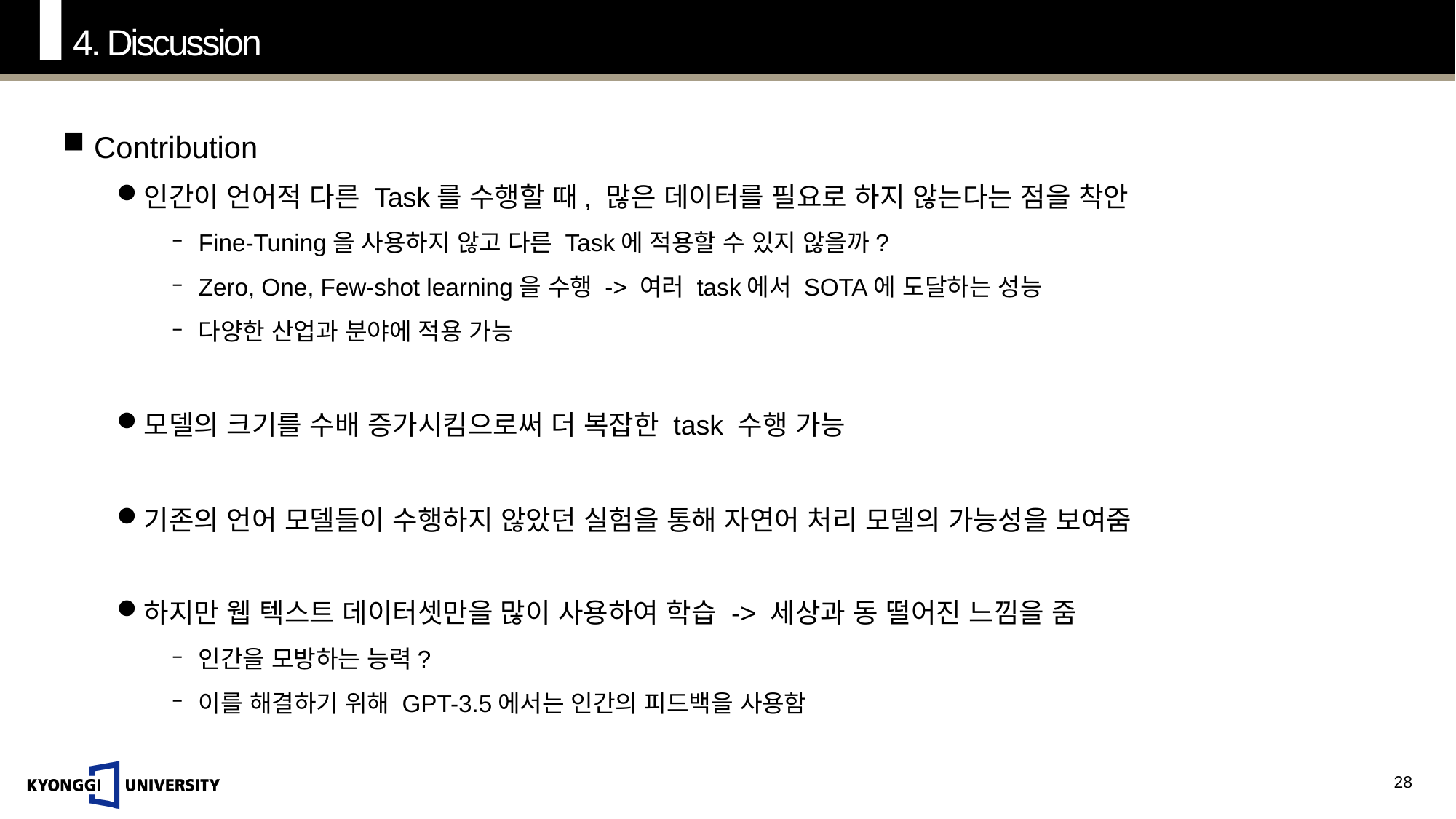

4. Discussion
Contribution
인간이 언어적 다른 Task를 수행할 때, 많은 데이터를 필요로 하지 않는다는 점을 착안
Fine-Tuning을 사용하지 않고 다른 Task에 적용할 수 있지 않을까?
Zero, One, Few-shot learning을 수행 -> 여러 task에서 SOTA에 도달하는 성능
다양한 산업과 분야에 적용 가능

모델의 크기를 수배 증가시킴으로써 더 복잡한 task 수행 가능

기존의 언어 모델들이 수행하지 않았던 실험을 통해 자연어 처리 모델의 가능성을 보여줌

하지만 웹 텍스트 데이터셋만을 많이 사용하여 학습 -> 세상과 동 떨어진 느낌을 줌
인간을 모방하는 능력?
이를 해결하기 위해 GPT-3.5에서는 인간의 피드백을 사용함